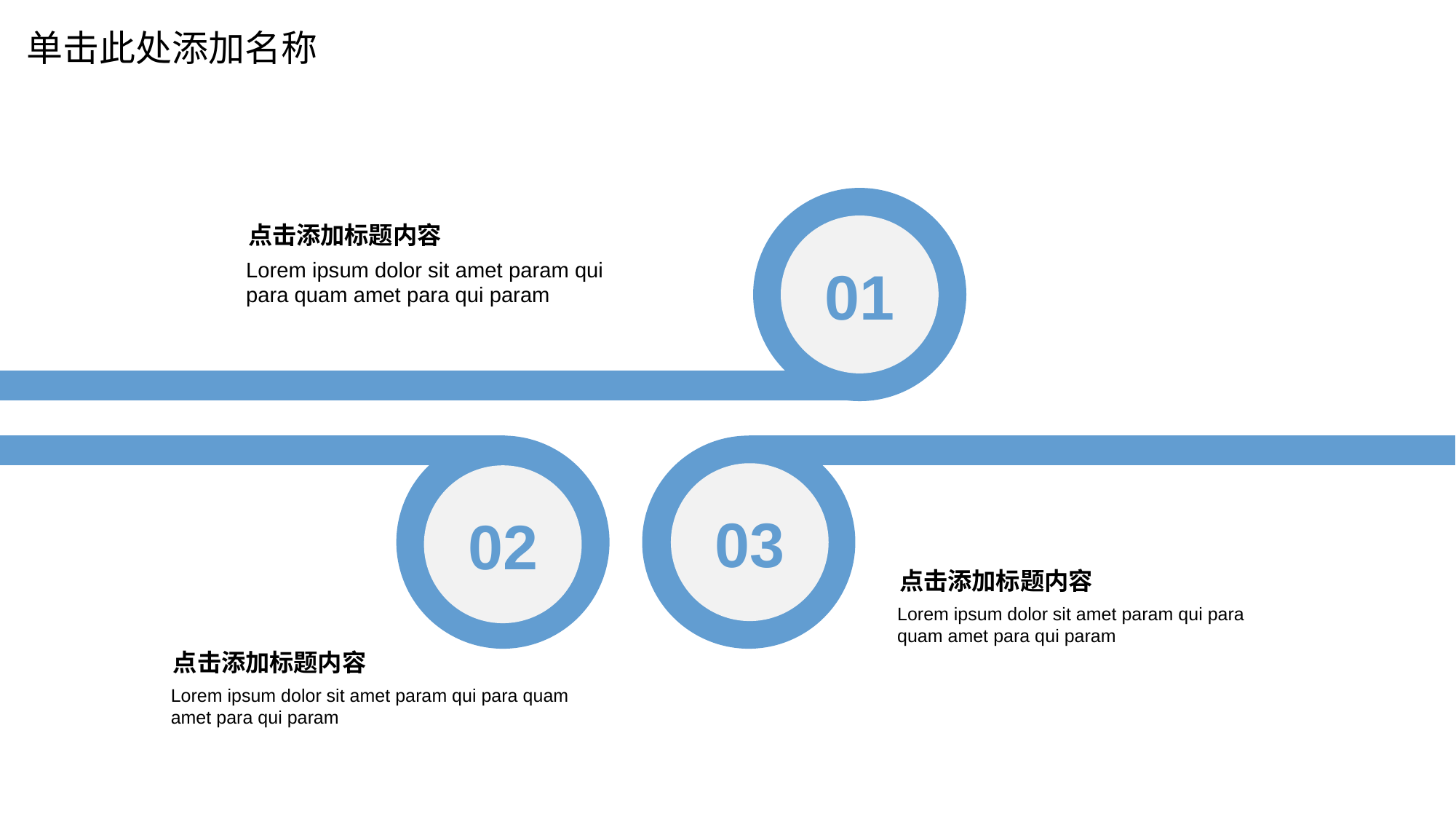

单击此处添加名称

点击添加标题内容
Lorem ipsum dolor sit amet param qui para quam amet para qui param
01

03
02
点击添加标题内容
Lorem ipsum dolor sit amet param qui para quam amet para qui param
点击添加标题内容
Lorem ipsum dolor sit amet param qui para quam amet para qui param